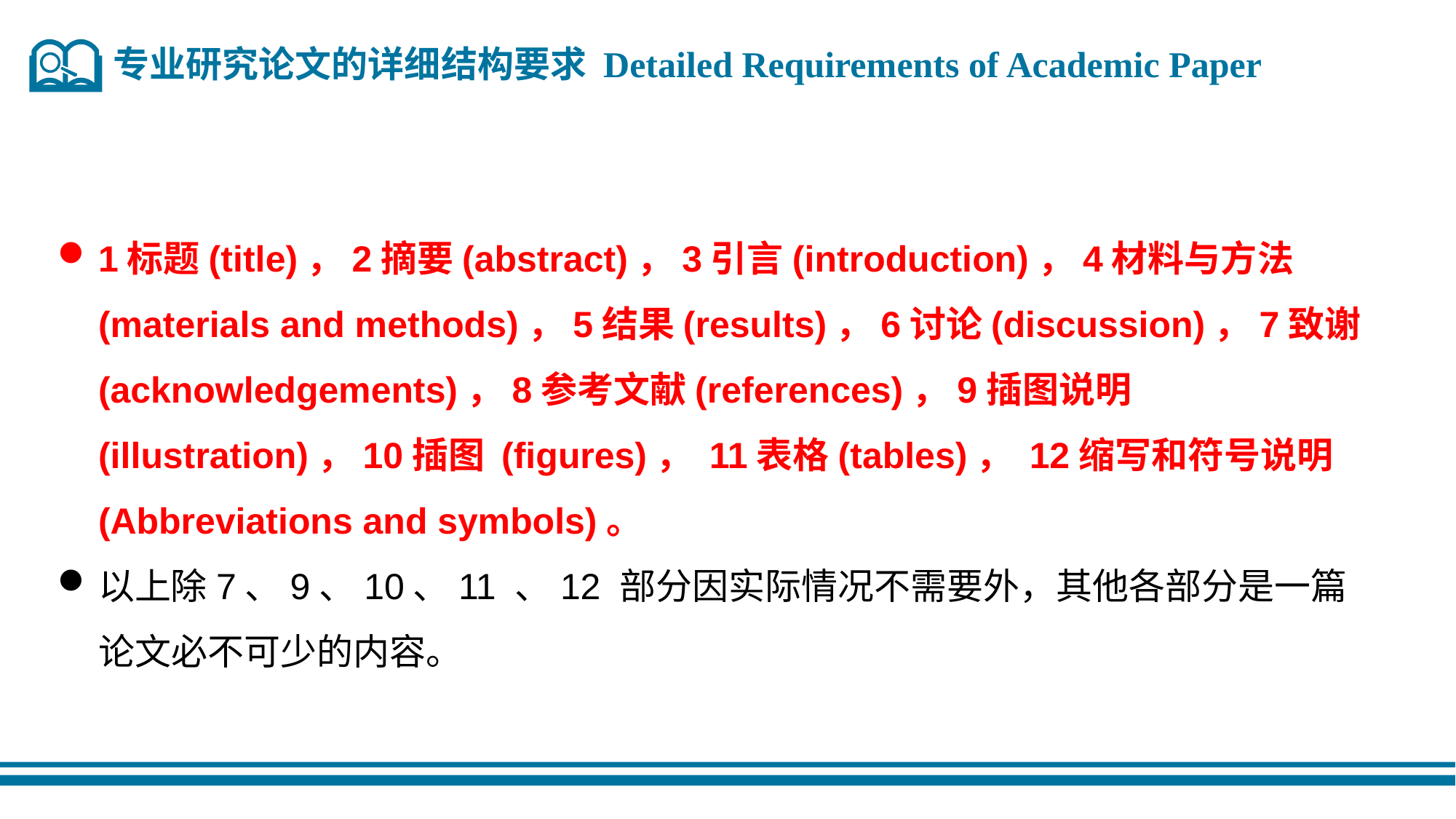

专业研究论文的详细结构要求 Detailed Requirements of Academic Paper
1标题(title)，2摘要(abstract)，3引言(introduction)，4材料与方法(materials and methods)，5结果(results)，6讨论(discussion)，7致谢 (acknowledgements)，8参考文献(references)，9插图说明(illustration)，10插图 (figures)， 11表格(tables)， 12缩写和符号说明(Abbreviations and symbols)。
以上除7、9、10、11 、12 部分因实际情况不需要外，其他各部分是一篇论文必不可少的内容。